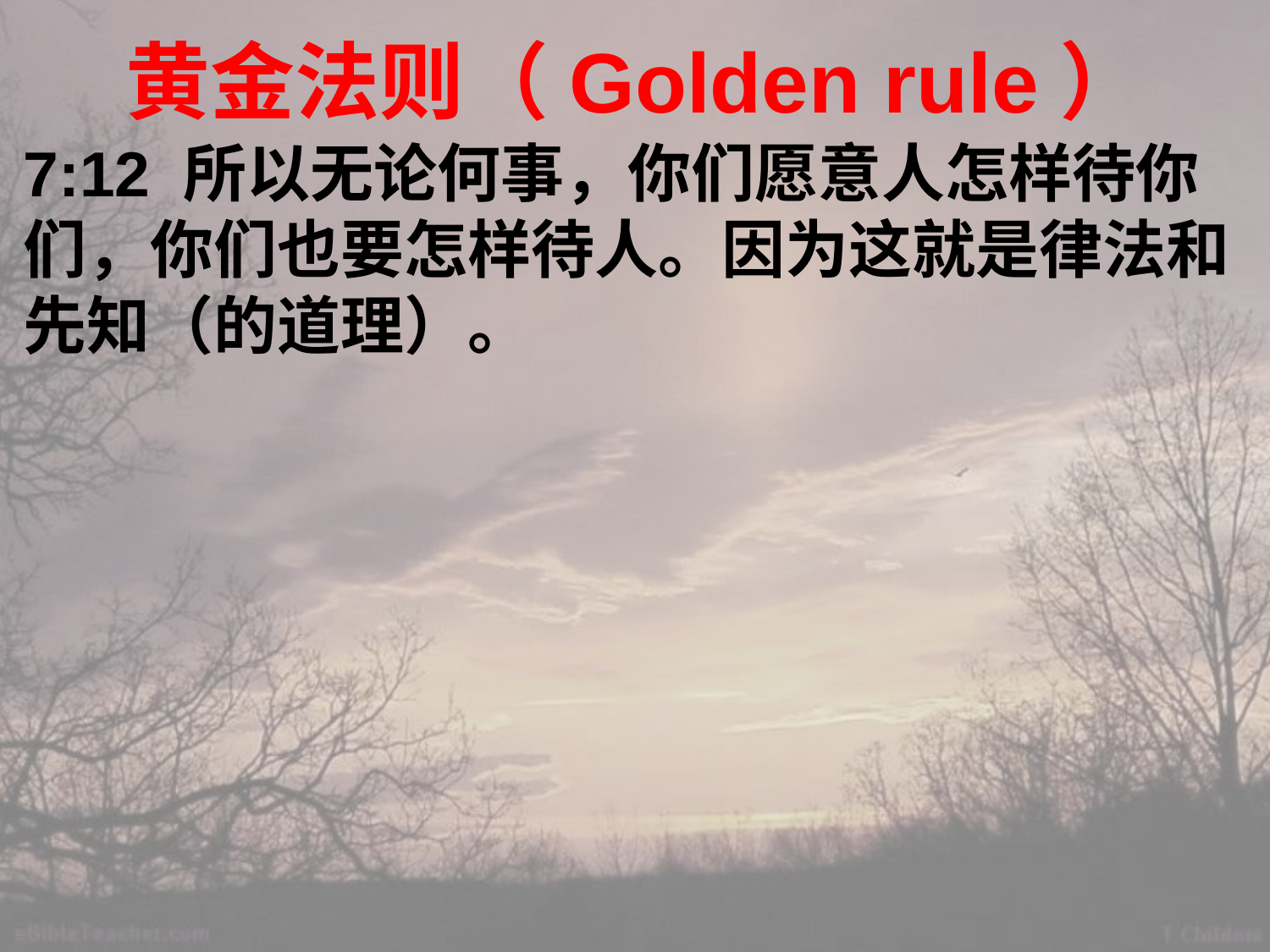

# 黄金法则（Golden rule）
7:12 所以无论何事，你们愿意人怎样待你们，你们也要怎样待人。因为这就是律法和先知（的道理）。